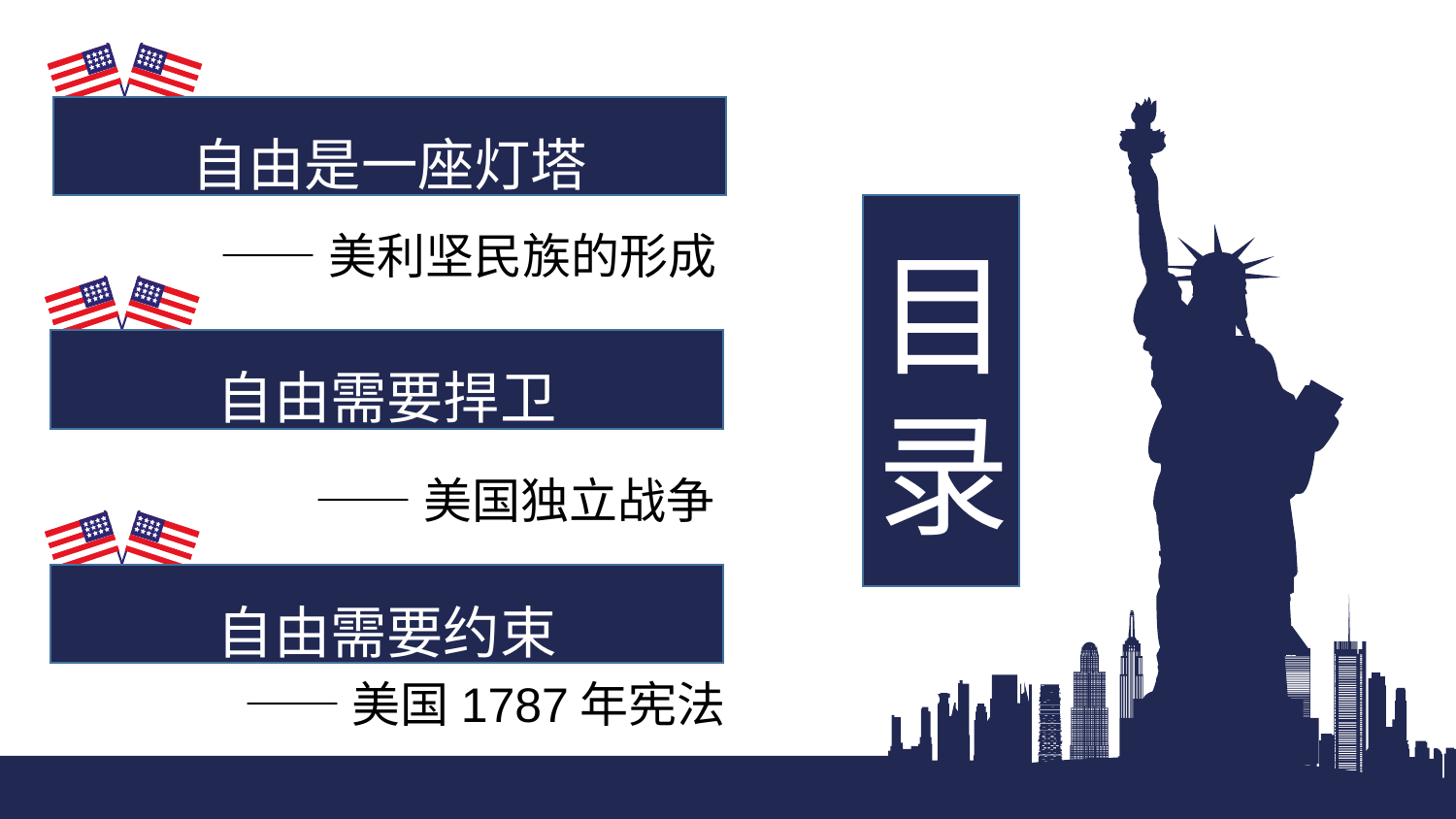

自由是一座灯塔

目
录
——美利坚民族的形成

自由需要捍卫
——美国独立战争

自由需要约束

——美国1787年宪法